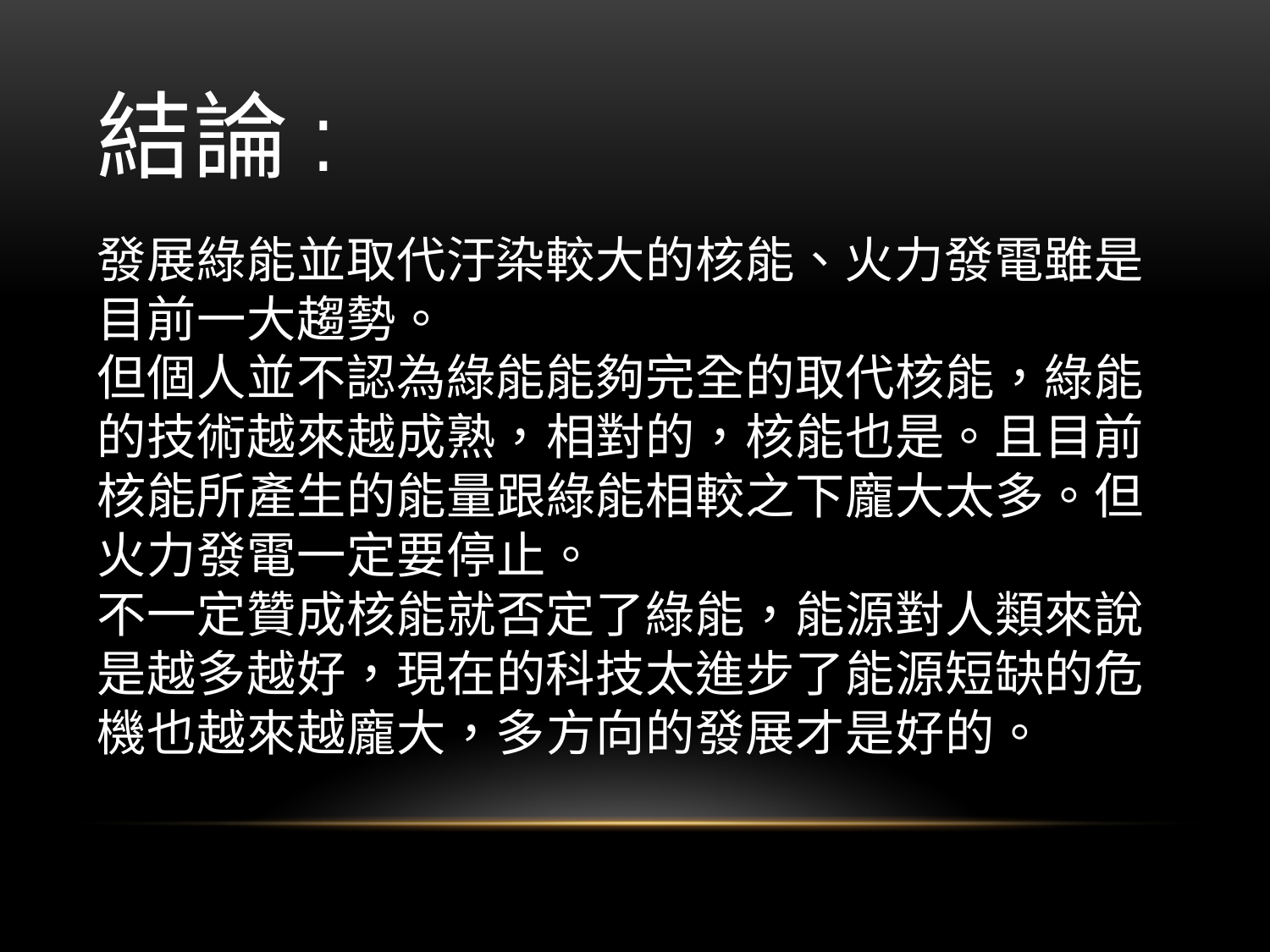

# 結論:
發展綠能並取代汙染較大的核能、火力發電雖是目前一大趨勢。
但個人並不認為綠能能夠完全的取代核能，綠能的技術越來越成熟，相對的，核能也是。且目前核能所產生的能量跟綠能相較之下龐大太多。但火力發電一定要停止。
不一定贊成核能就否定了綠能，能源對人類來說是越多越好，現在的科技太進步了能源短缺的危機也越來越龐大，多方向的發展才是好的。